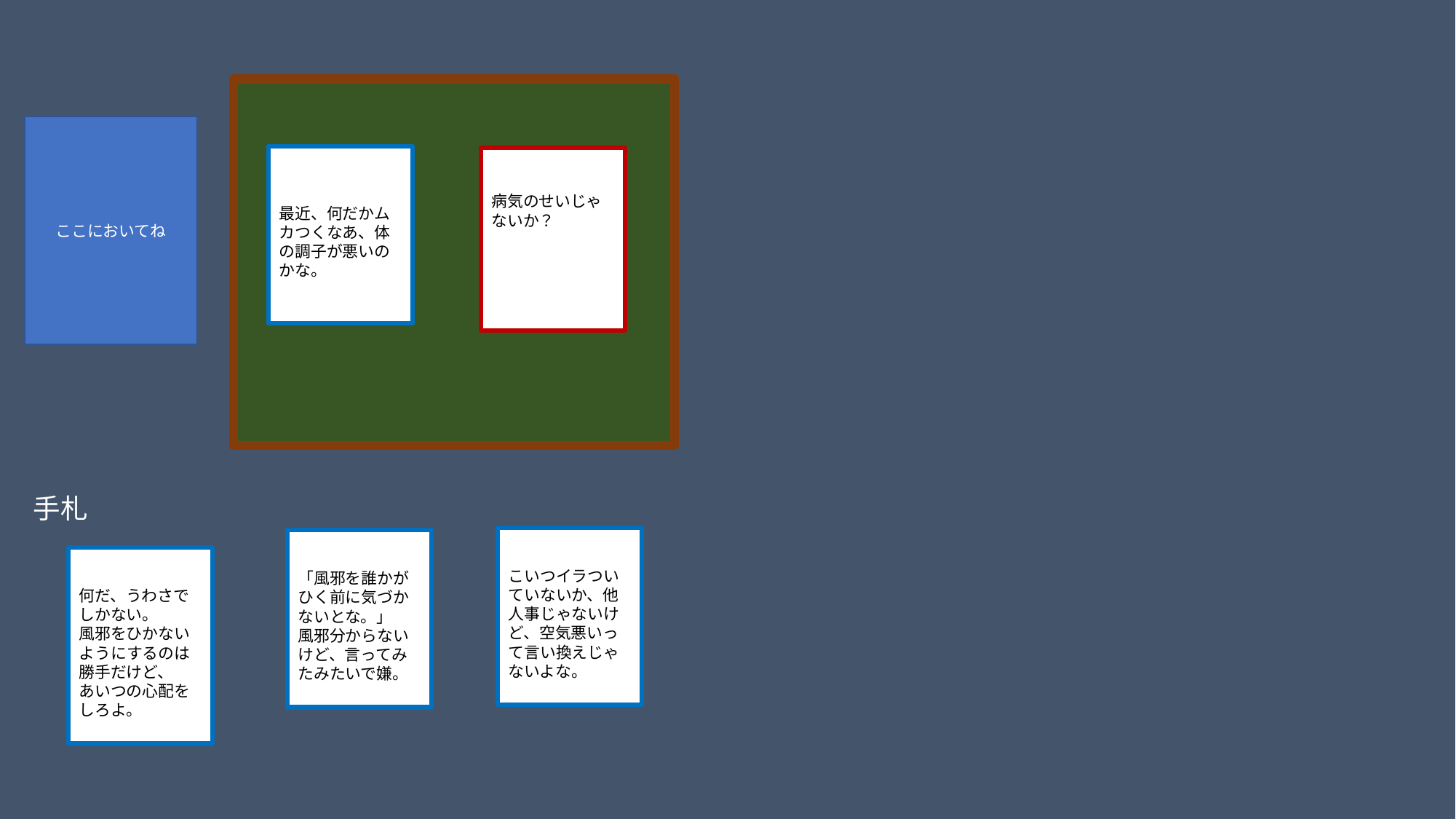

ここにおいてね

最近、何だかムカつくなあ、体の調子が悪いのかな。

病気のせいじゃないか？

手札

こいつイラついていないか、他人事じゃないけど、空気悪いって言い換えじゃないよな。

「風邪を誰かがひく前に気づかないとな。」
風邪分からないけど、言ってみたみたいで嫌。

何だ、うわさでしかない。
風邪をひかないようにするのは勝手だけど、
あいつの心配をしろよ。